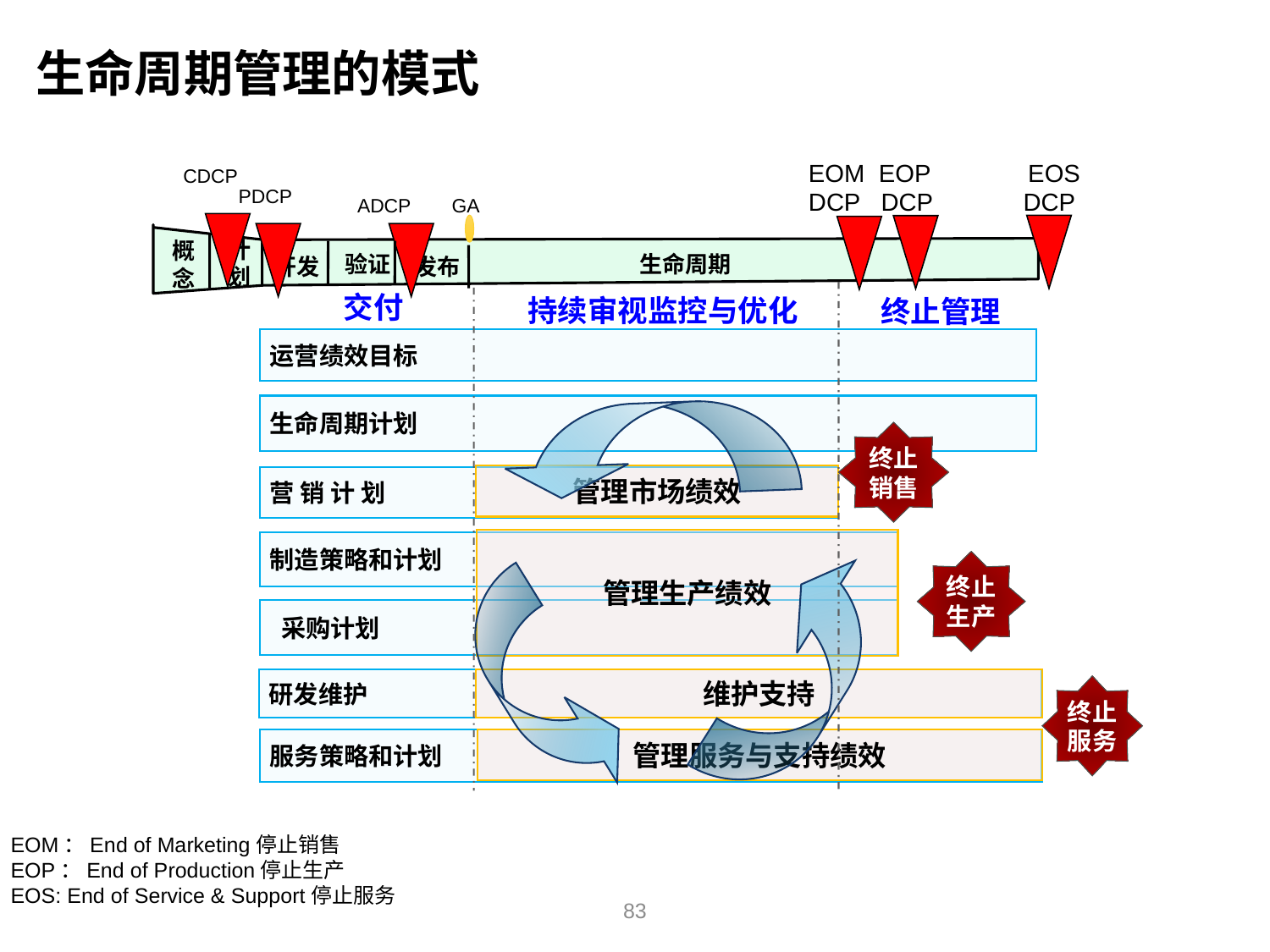

生命周期管理的模式
EOM  EOP              EOS
DCP   DCP             DCP
CDCP
PDCP
ADCP
GA

计
划
概
念

验证
生命周期
开发
发布

交付
持续审视监控与优化
终止管理

运营绩效目标
生命周期计划

终止
销售
管理市场绩效
营 销 计 划
管理生产绩效
制造策略和计划
终止
生产
 采购计划
研发维护
维护支持
终止服务
服务策略和计划
管理服务与支持绩效
EOM：End of Marketing停止销售
EOP：End of Production停止生产
EOS: End of Service & Support停止服务
83